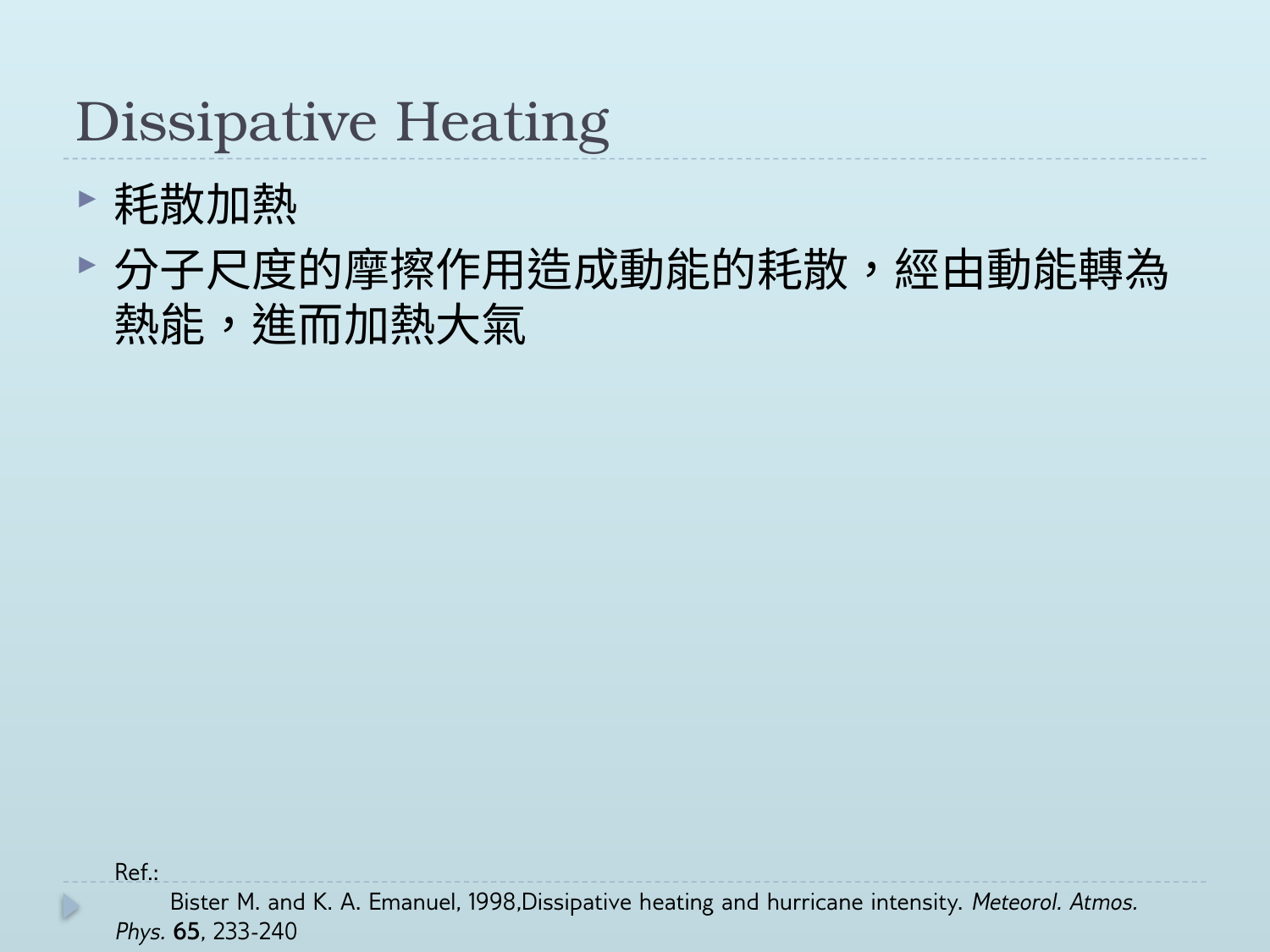

# Dissipative Heating
耗散加熱
分子尺度的摩擦作用造成動能的耗散，經由動能轉為熱能，進而加熱大氣
Ref.:
　　Bister M. and K. A. Emanuel, 1998,Dissipative heating and hurricane intensity. Meteorol. Atmos.
Phys. 65, 233-240